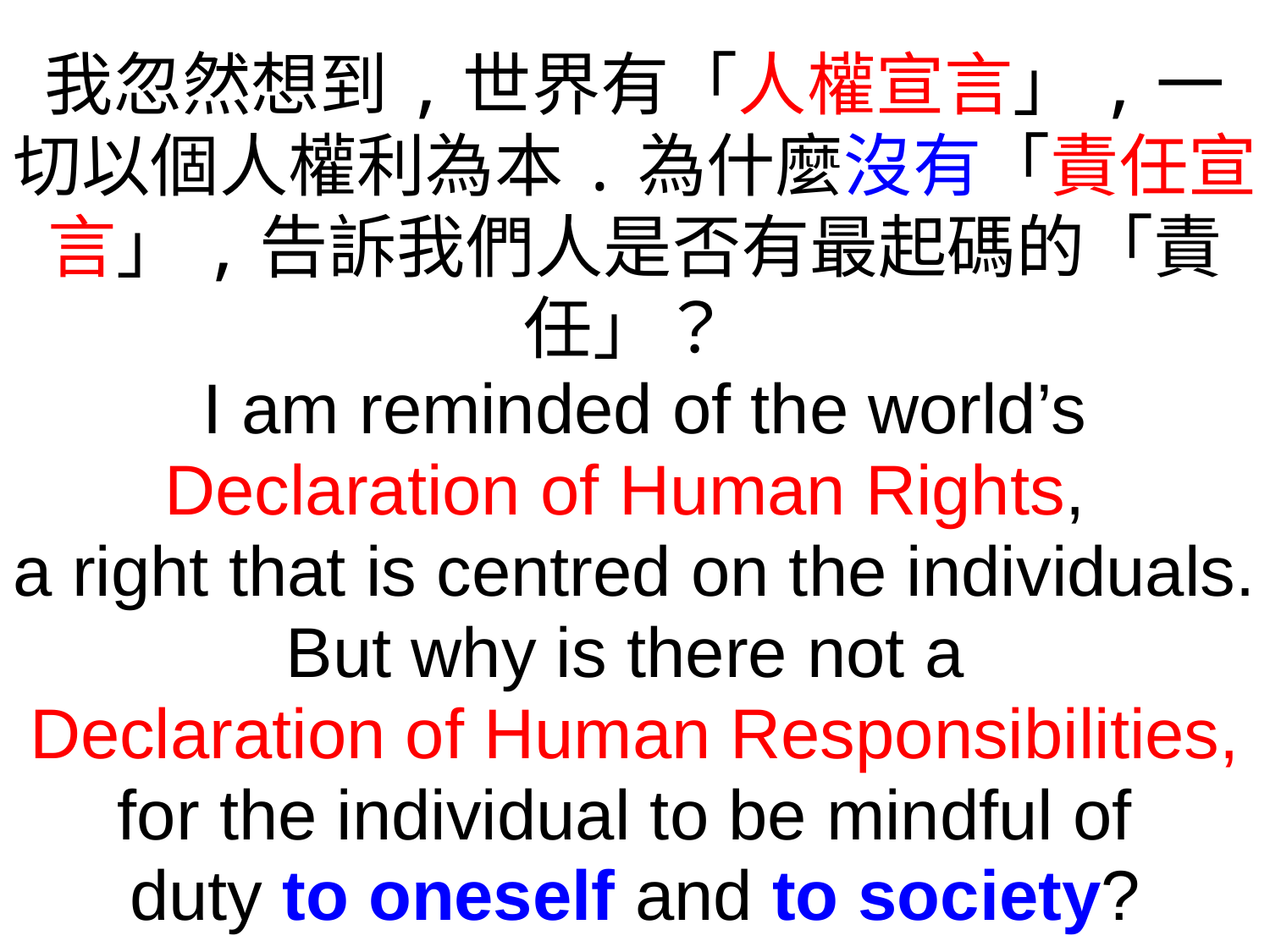

我忽然想到,世界有「人權宣言」,一切以個人權利為本.為什麼沒有「責任宣言」,告訴我們人是否有最起碼的「責任」？
 I am reminded of the world’s
Declaration of Human Rights,
a right that is centred on the individuals. But why is there not a
Declaration of Human Responsibilities, for the individual to be mindful of
duty to oneself and to society?